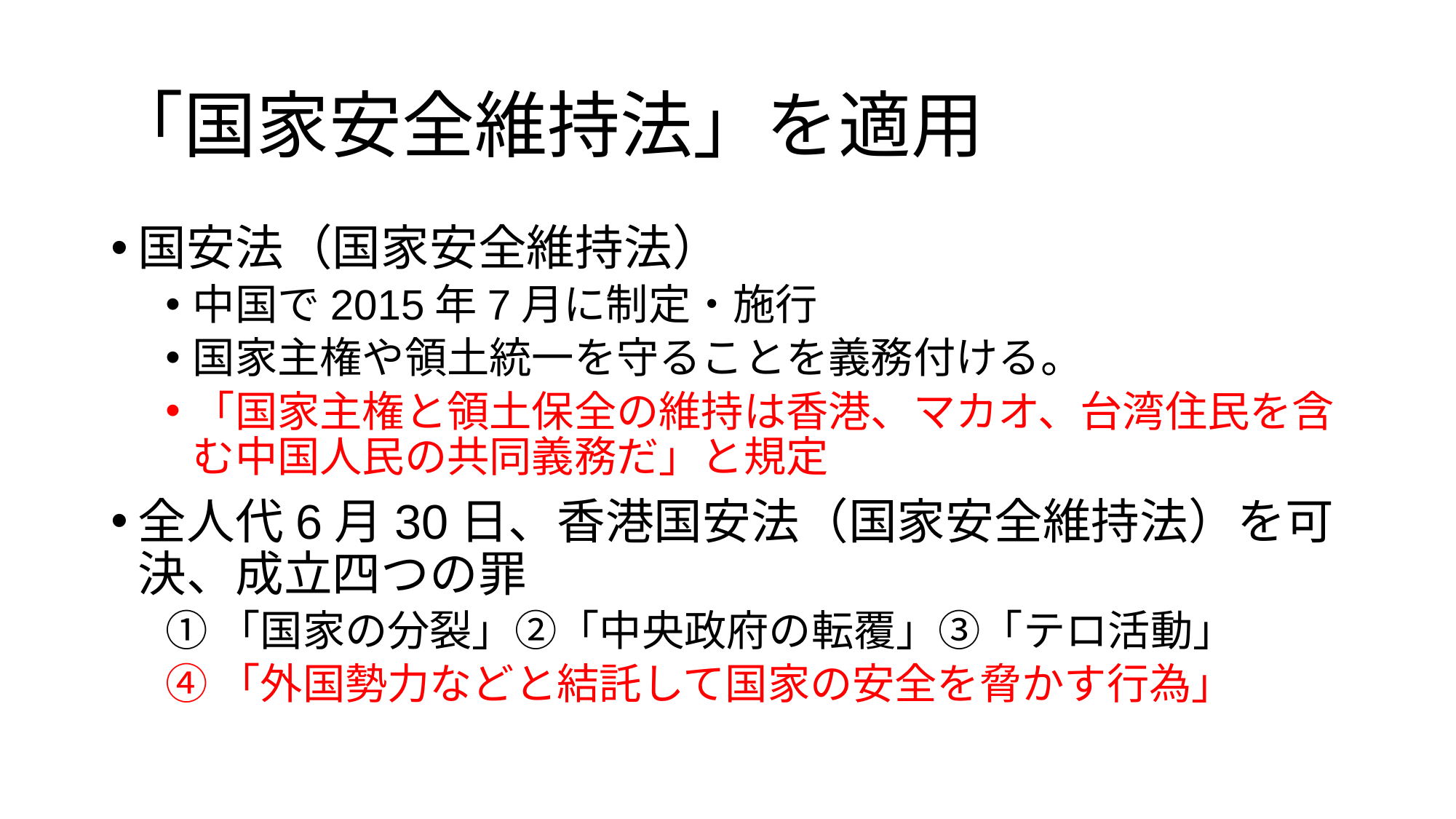

# 「国家安全維持法」を適用
国安法（国家安全維持法）
中国で2015年7月に制定・施行
国家主権や領土統一を守ることを義務付ける。
「国家主権と領土保全の維持は香港、マカオ、台湾住民を含む中国人民の共同義務だ」と規定
全人代6月30日、香港国安法（国家安全維持法）を可決、成立四つの罪
①「国家の分裂」②「中央政府の転覆」③「テロ活動」
④「外国勢力などと結託して国家の安全を脅かす行為」